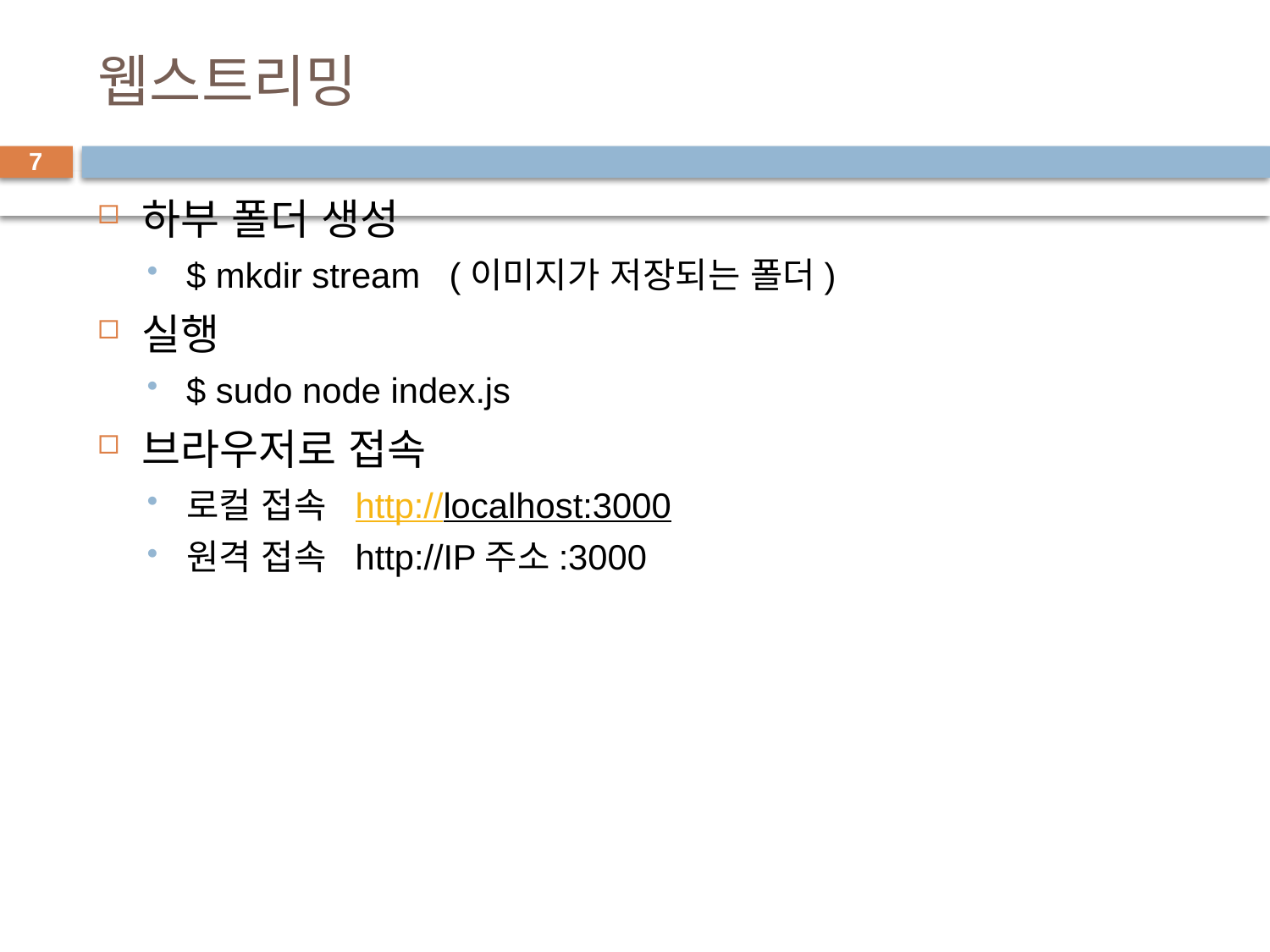

# 웹스트리밍
7
하부 폴더 생성
$ mkdir stream   (이미지가 저장되는 폴더)
실행
$ sudo node index.js
브라우저로 접속
로컬 접속  http://localhost:3000
원격 접속  http://IP주소:3000